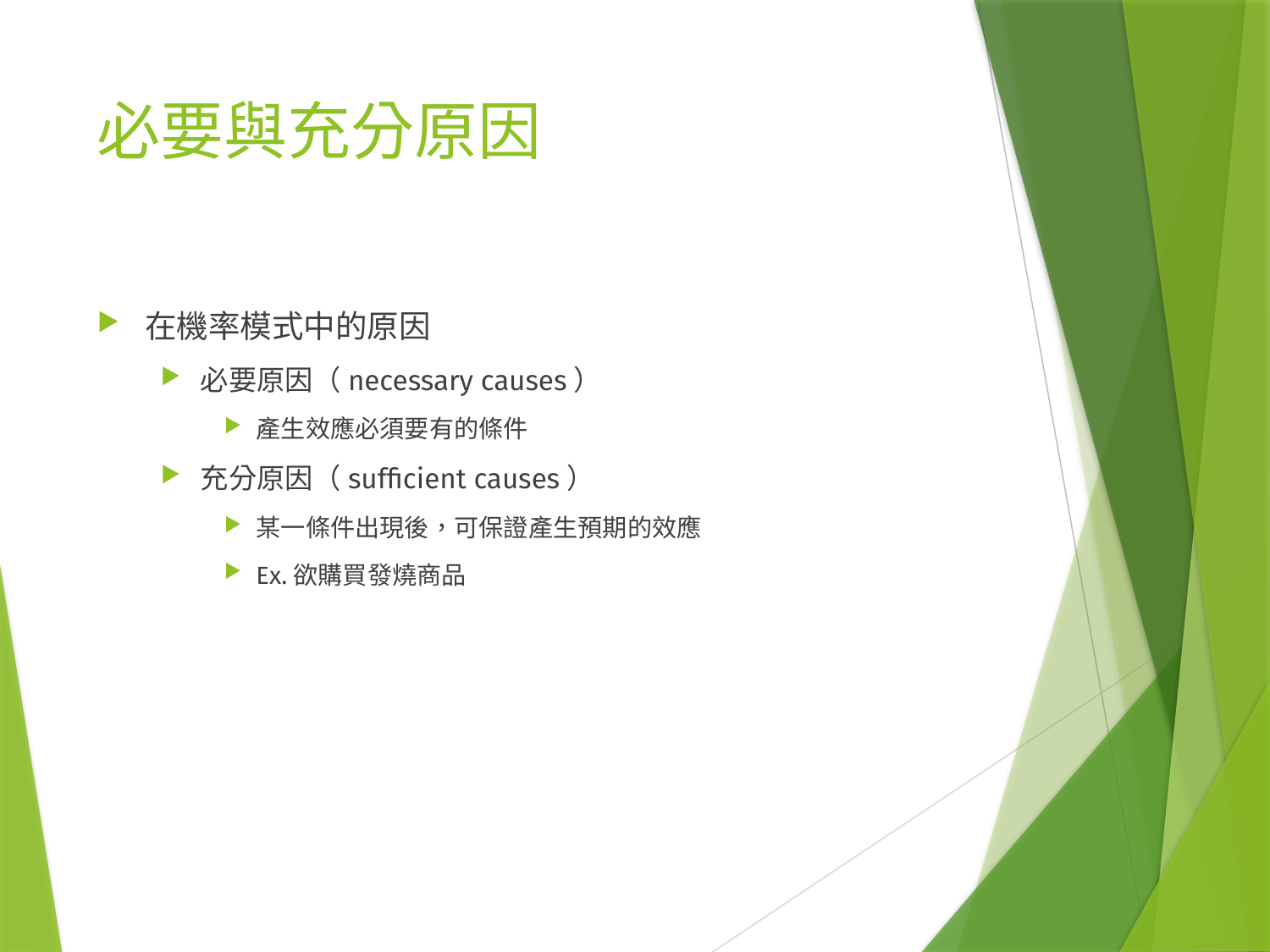

# 必要與充分原因
在機率模式中的原因
必要原因（necessary causes）
產生效應必須要有的條件
充分原因（sufficient causes）
某一條件出現後，可保證產生預期的效應
Ex.欲購買發燒商品